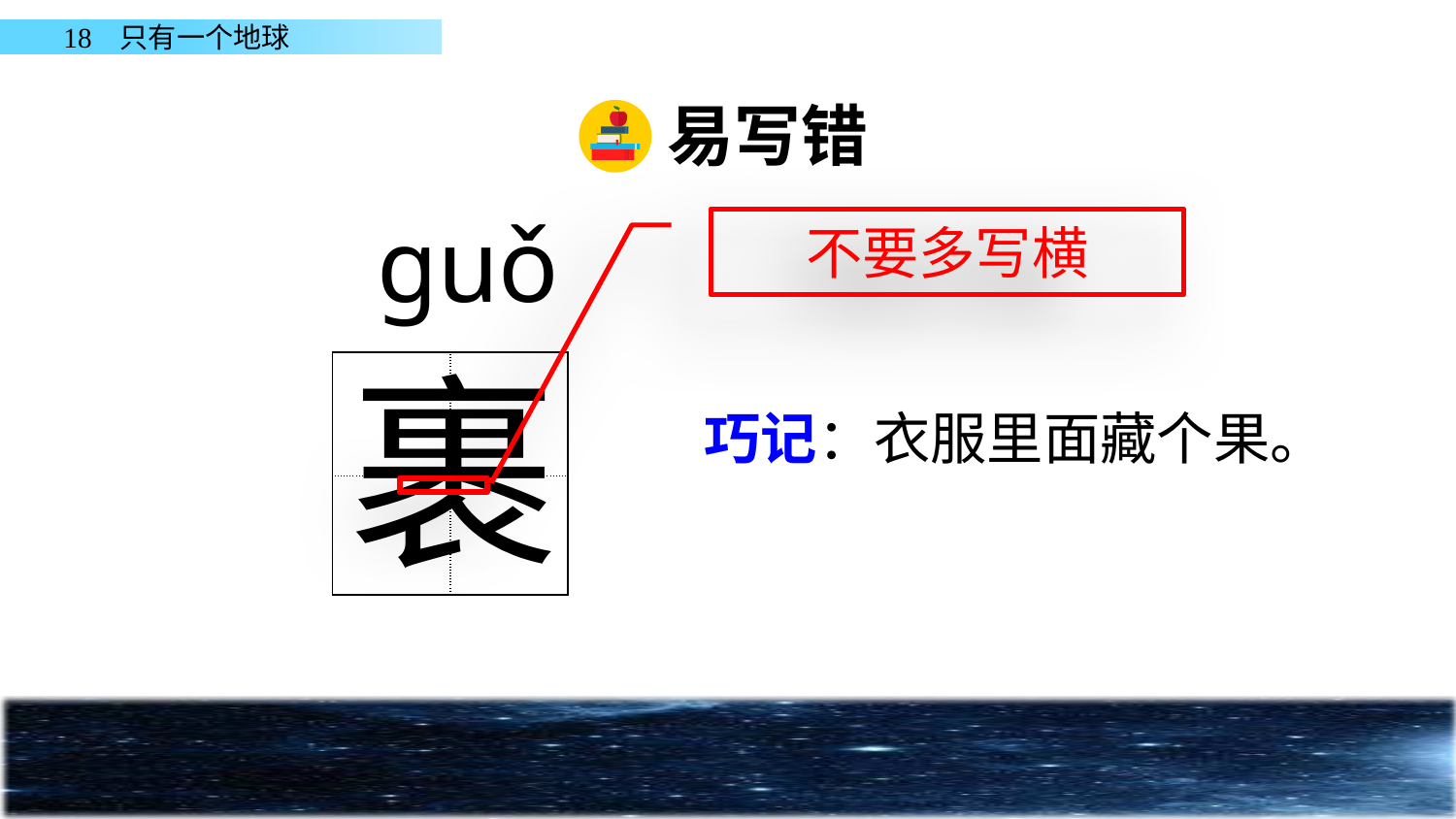

易写错

ɡuǒ
不要多写横
裹
|  |  |
| --- | --- |
|  |  |
巧记：衣服里面藏个果。